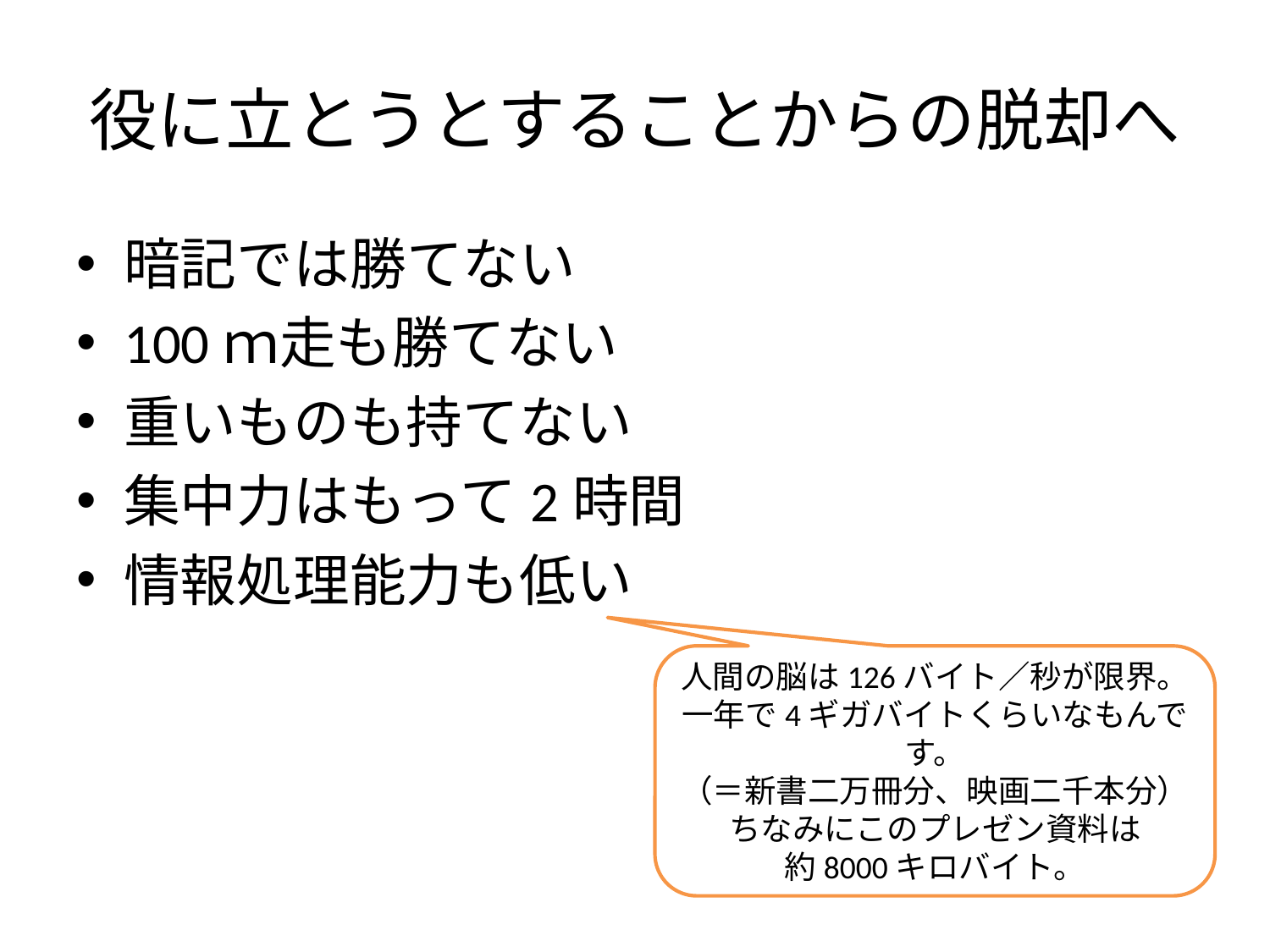

# 役に立とうとすることからの脱却へ
暗記では勝てない
100ｍ走も勝てない
重いものも持てない
集中力はもって2時間
情報処理能力も低い
人間の脳は126バイト／秒が限界。
一年で4ギガバイトくらいなもんです。
（＝新書二万冊分、映画二千本分）
ちなみにこのプレゼン資料は
約8000キロバイト。